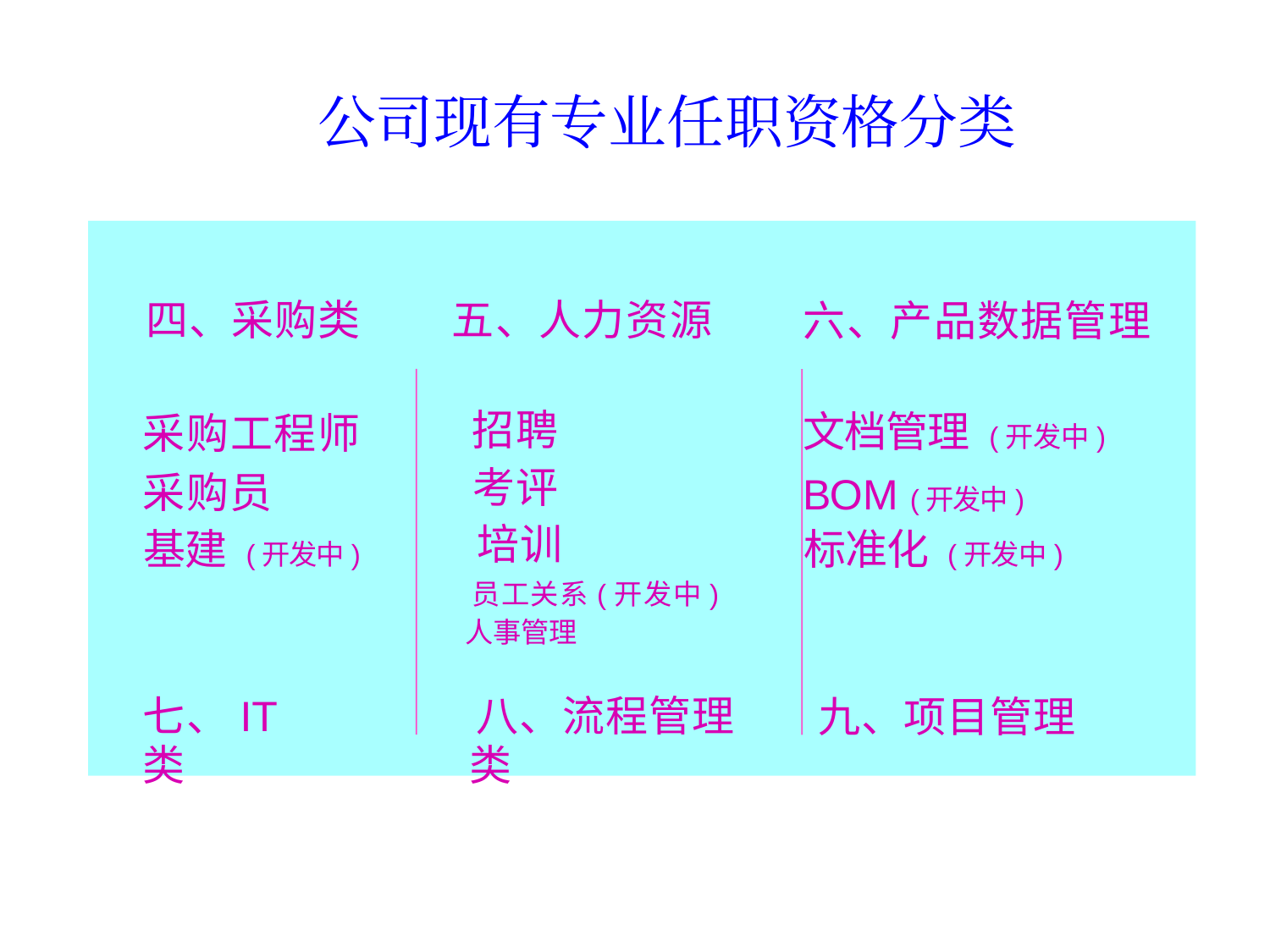

公司现有专业任职资格分类

四、采购类

采购工程师 采购员
基建 (开发中)

五、人力资源

招聘
考评
培训
员工关系(开发中)    人事管理

八、流程管理类

六、产品数据管理

文档管理 (开发中)   BOM (开发中)
标准化 (开发中)

七、IT类

九、项目管理